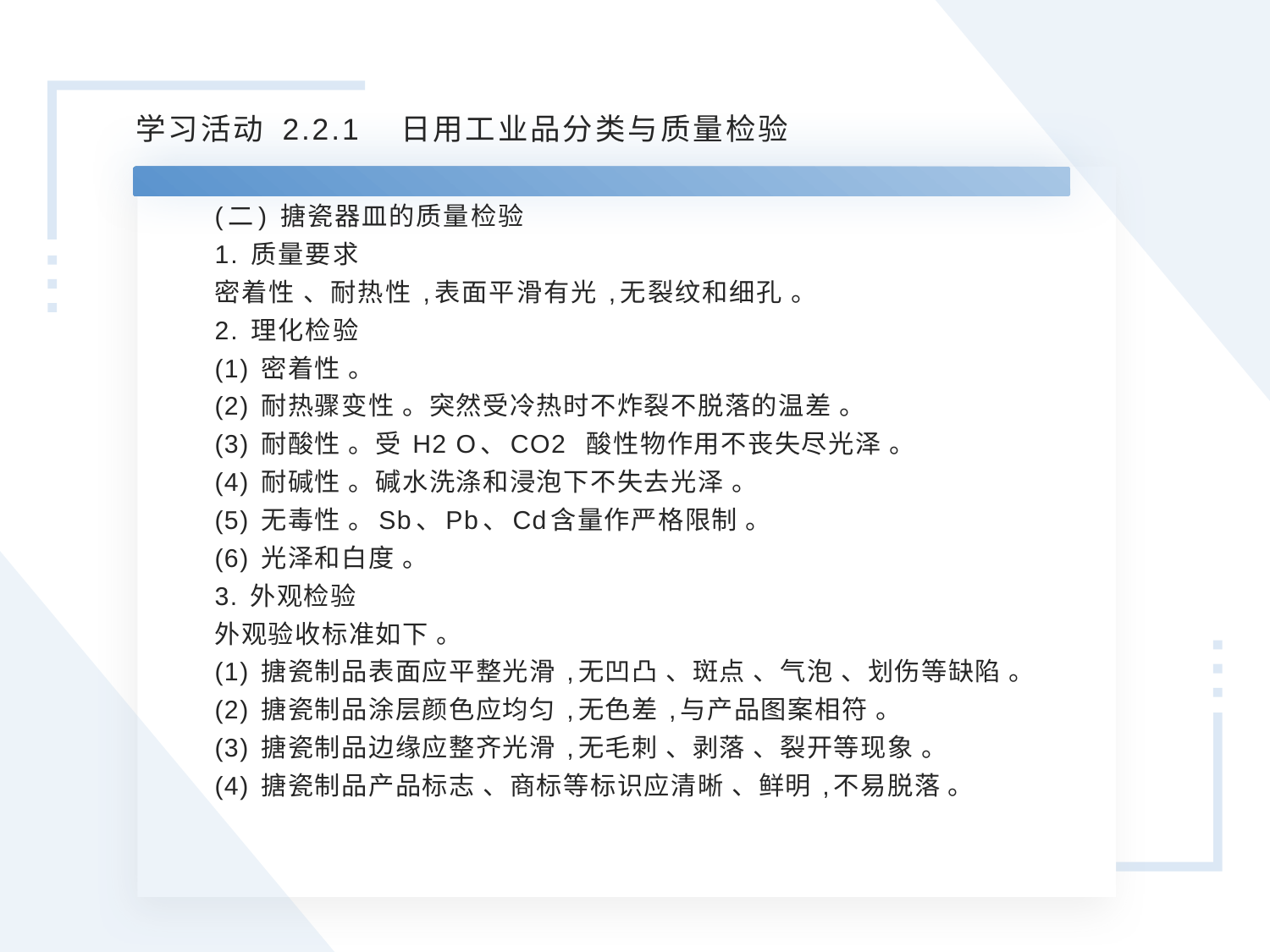

学习活动 2.2.1   日用工业品分类与质量检验

(二) 搪瓷器皿的质量检验
1. 质量要求
密着性 、耐热性 ,表面平滑有光 ,无裂纹和细孔 。
2. 理化检验
(1) 密着性 。
(2) 耐热骤变性 。突然受冷热时不炸裂不脱落的温差 。
(3) 耐酸性 。受 H2 O、CO2  酸性物作用不丧失尽光泽 。
(4) 耐碱性 。碱水洗涤和浸泡下不失去光泽 。
(5) 无毒性 。Sb、Pb、Cd含量作严格限制 。
(6) 光泽和白度 。
3. 外观检验
外观验收标准如下 。
(1) 搪瓷制品表面应平整光滑 ,无凹凸 、斑点 、气泡 、划伤等缺陷 。
(2) 搪瓷制品涂层颜色应均匀 ,无色差 ,与产品图案相符 。
(3) 搪瓷制品边缘应整齐光滑 ,无毛刺 、剥落 、裂开等现象 。
(4) 搪瓷制品产品标志 、商标等标识应清晰 、鲜明 ,不易脱落 。